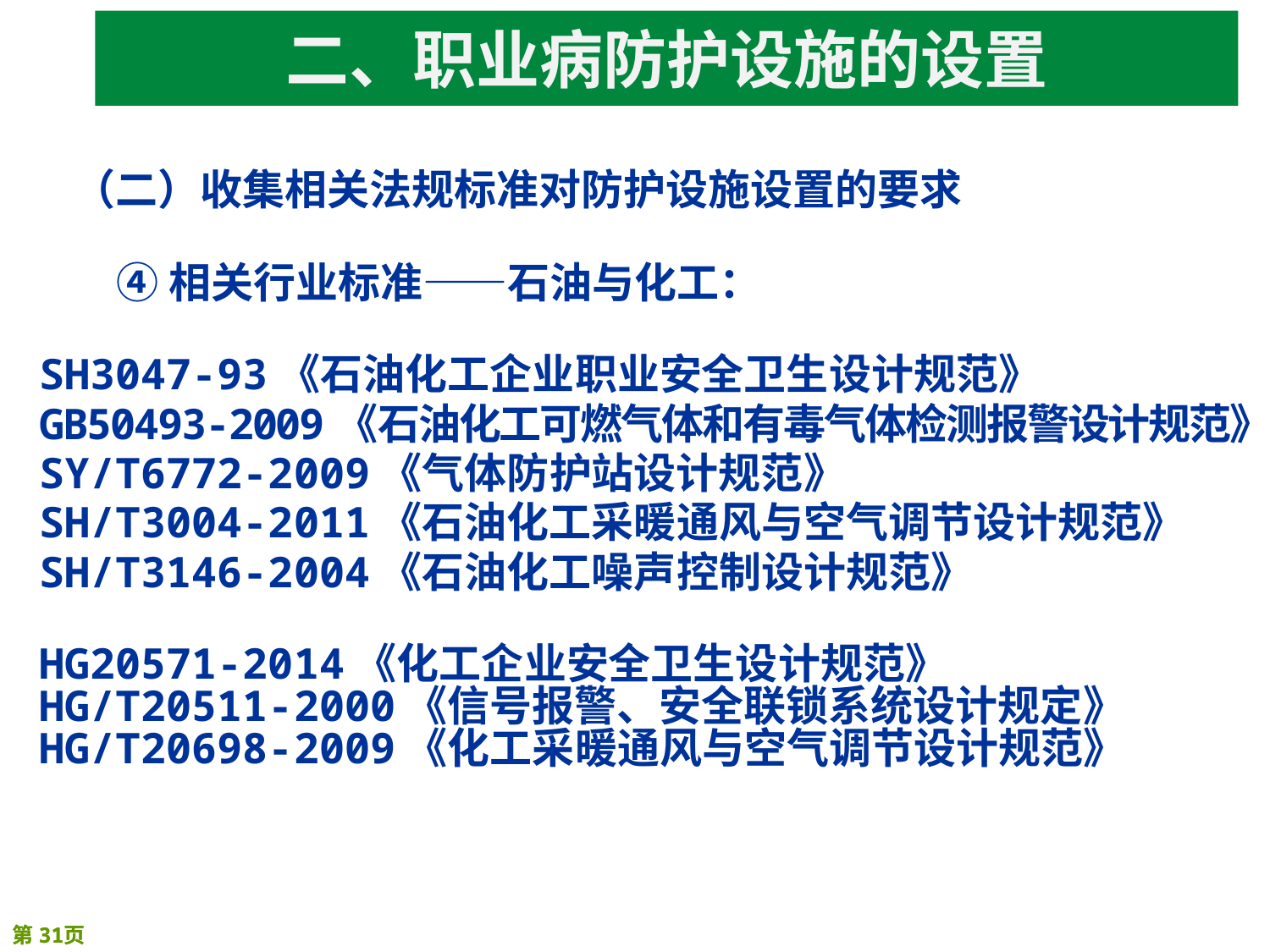

二、职业病防护设施的设置
（二）收集相关法规标准对防护设施设置的要求
④相关行业标准——石油与化工：
SH3047-93《石油化工企业职业安全卫生设计规范》
GB50493-2009《石油化工可燃气体和有毒气体检测报警设计规范》
SY/T6772-2009《气体防护站设计规范》
SH/T3004-2011《石油化工采暖通风与空气调节设计规范》
SH/T3146-2004《石油化工噪声控制设计规范》

HG20571-2014《化工企业安全卫生设计规范》
HG/T20511-2000《信号报警、安全联锁系统设计规定》
HG/T20698-2009《化工采暖通风与空气调节设计规范》